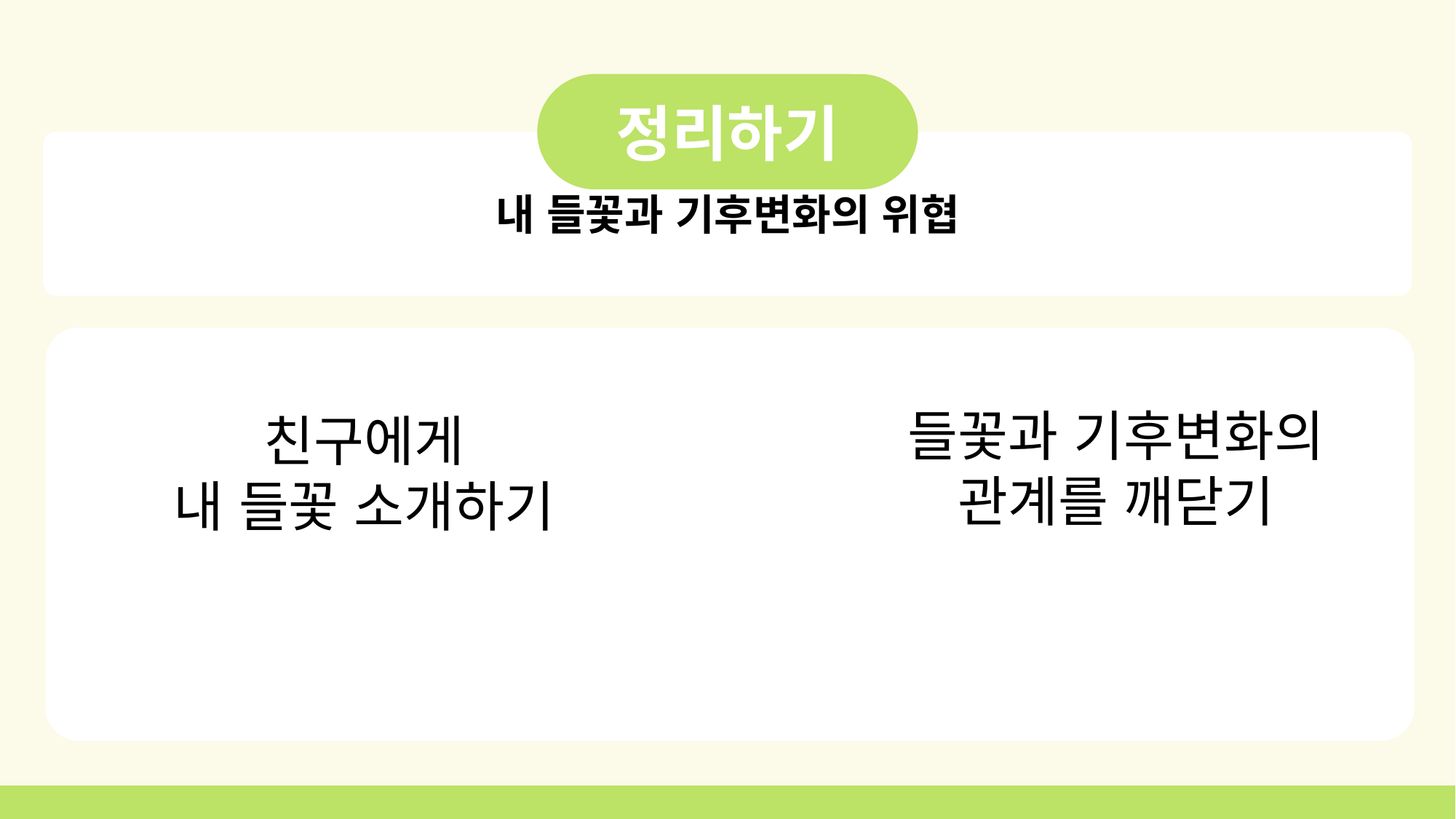

정리하기
내 들꽃과 기후변화의 위협

들꽃과 기후변화의
관계를 깨닫기
친구에게
내 들꽃 소개하기